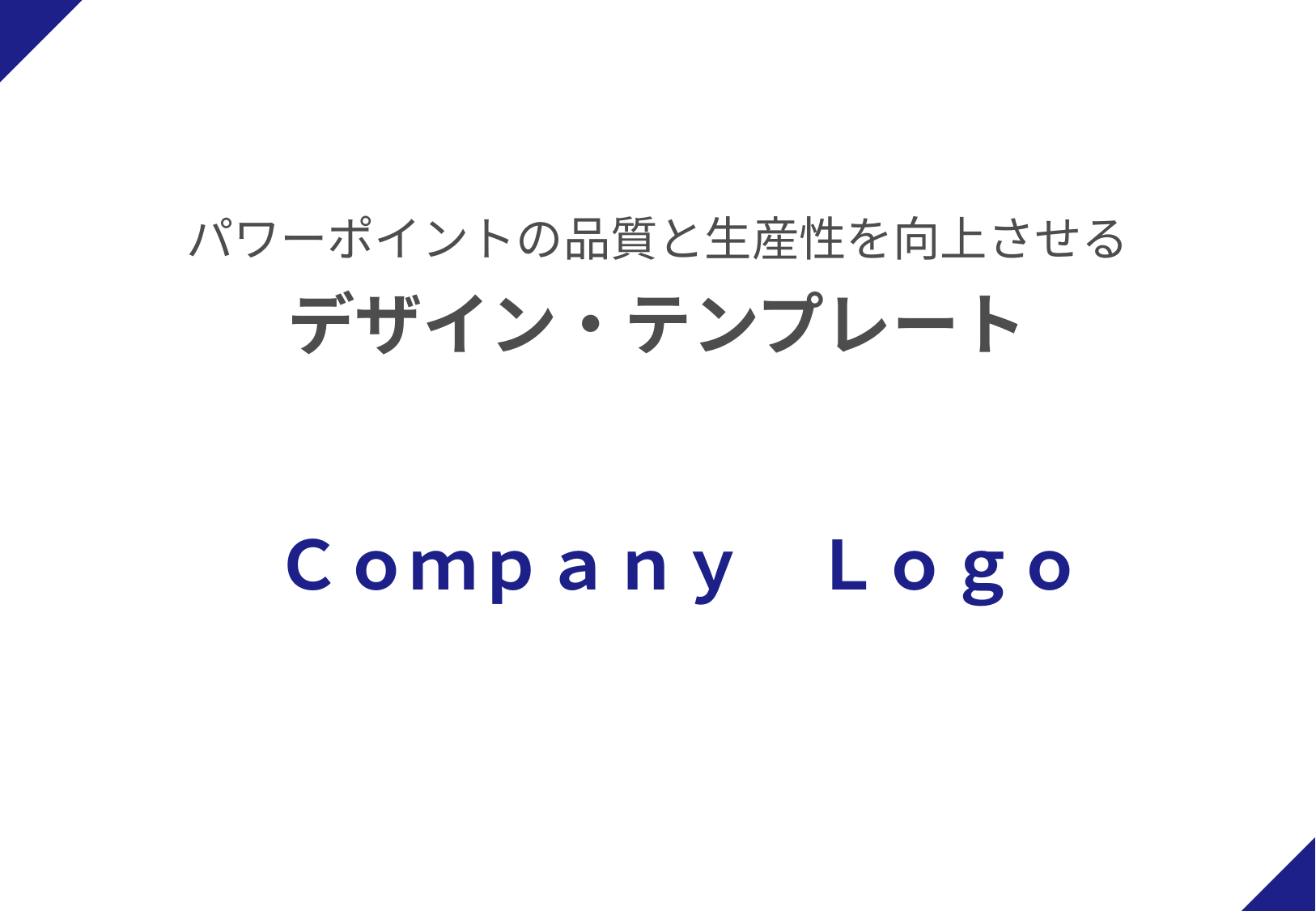

パワーポイントの品質と生産性を向上させる
デザイン・テンプレート
# ○○○○配布資料
Ｃｏｍｐａｎｙ　Ｌｏｇｏ